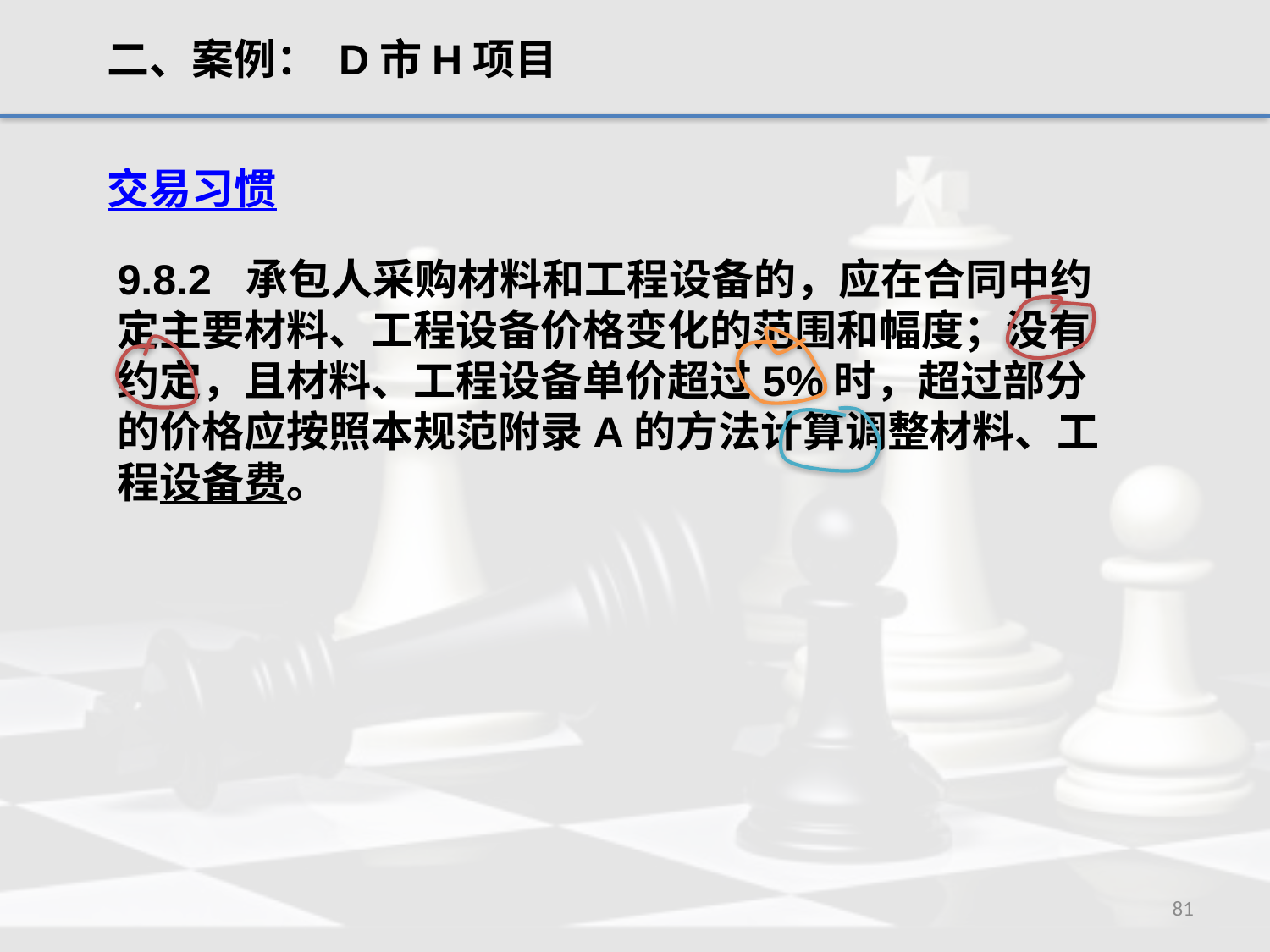

二、案例： D市H项目
交易习惯
9.8.2  承包人采购材料和工程设备的，应在合同中约定主要材料、工程设备价格变化的范围和幅度；没有约定，且材料、工程设备单价超过5%时，超过部分的价格应按照本规范附录A的方法计算调整材料、工程设备费。

81